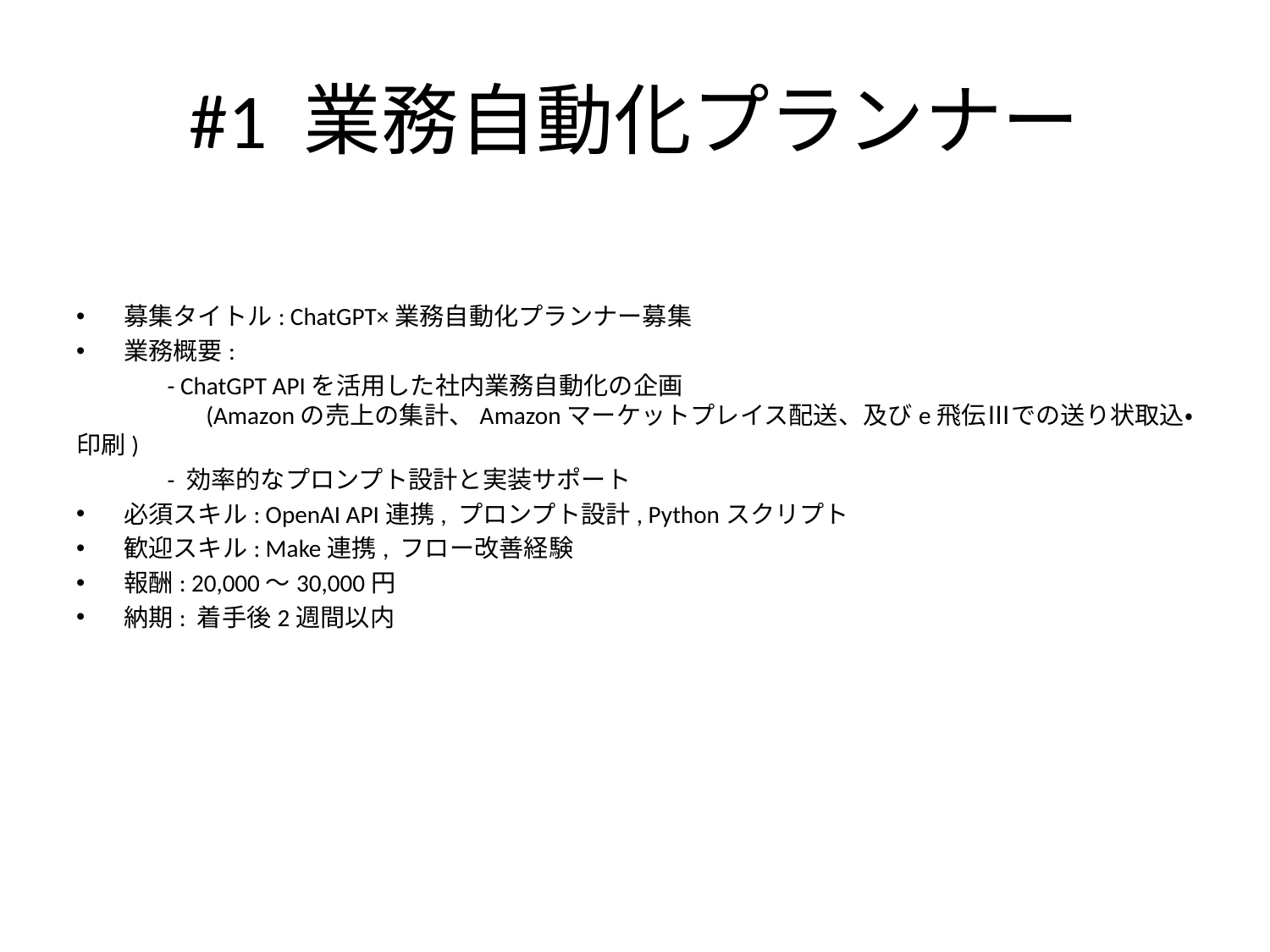

# #1 業務自動化プランナー

募集タイトル: ChatGPT×業務自動化プランナー募集
業務概要:
　　　  - ChatGPT APIを活用した社内業務自動化の企画
　　　　　(Amazonの売上の集計、Amazonマーケットプレイス配送、及びe飛伝Ⅲでの送り状取込・印刷)
　　　  - 効率的なプロンプト設計と実装サポート
必須スキル: OpenAI API連携, プロンプト設計, Pythonスクリプト
歓迎スキル: Make連携, フロー改善経験
報酬: 20,000～30,000円
納期: 着手後2週間以内